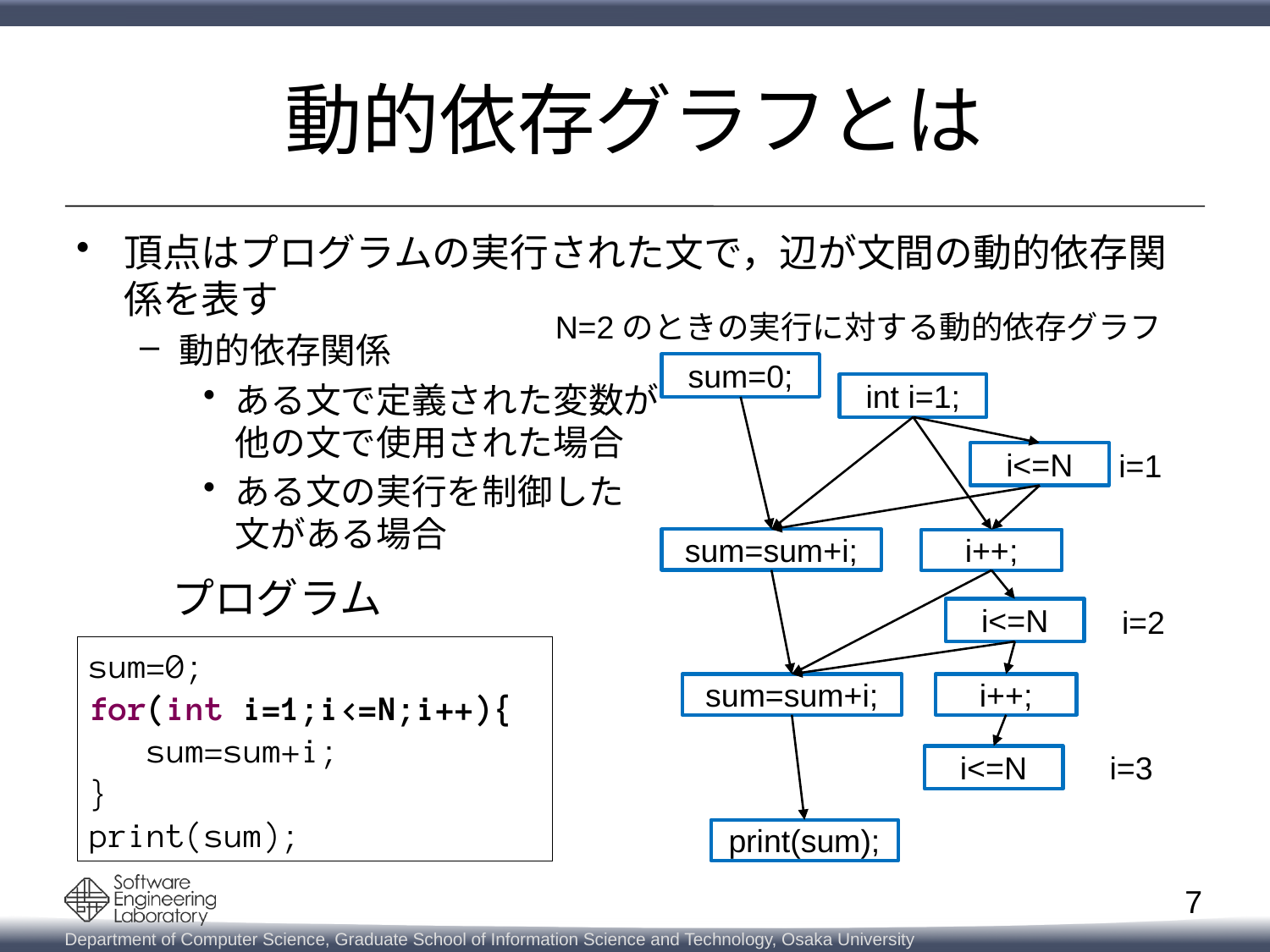

# 動的依存グラフとは
頂点はプログラムの実行された文で，辺が文間の動的依存関係を表す
動的依存関係
ある文で定義された変数が
他の文で使用された場合
ある文の実行を制御した
文がある場合

N=2のときの実行に対する動的依存グラフ
sum=0;
int i=1;
i=1
i<=N
sum=sum+i;
i++;
プログラム
i=2
i<=N
sum=0;
for(int i=1;i<=N;i++){
   sum=sum+i;
}
print(sum);
sum=sum+i;
i++;
i=3
i<=N
print(sum);
7